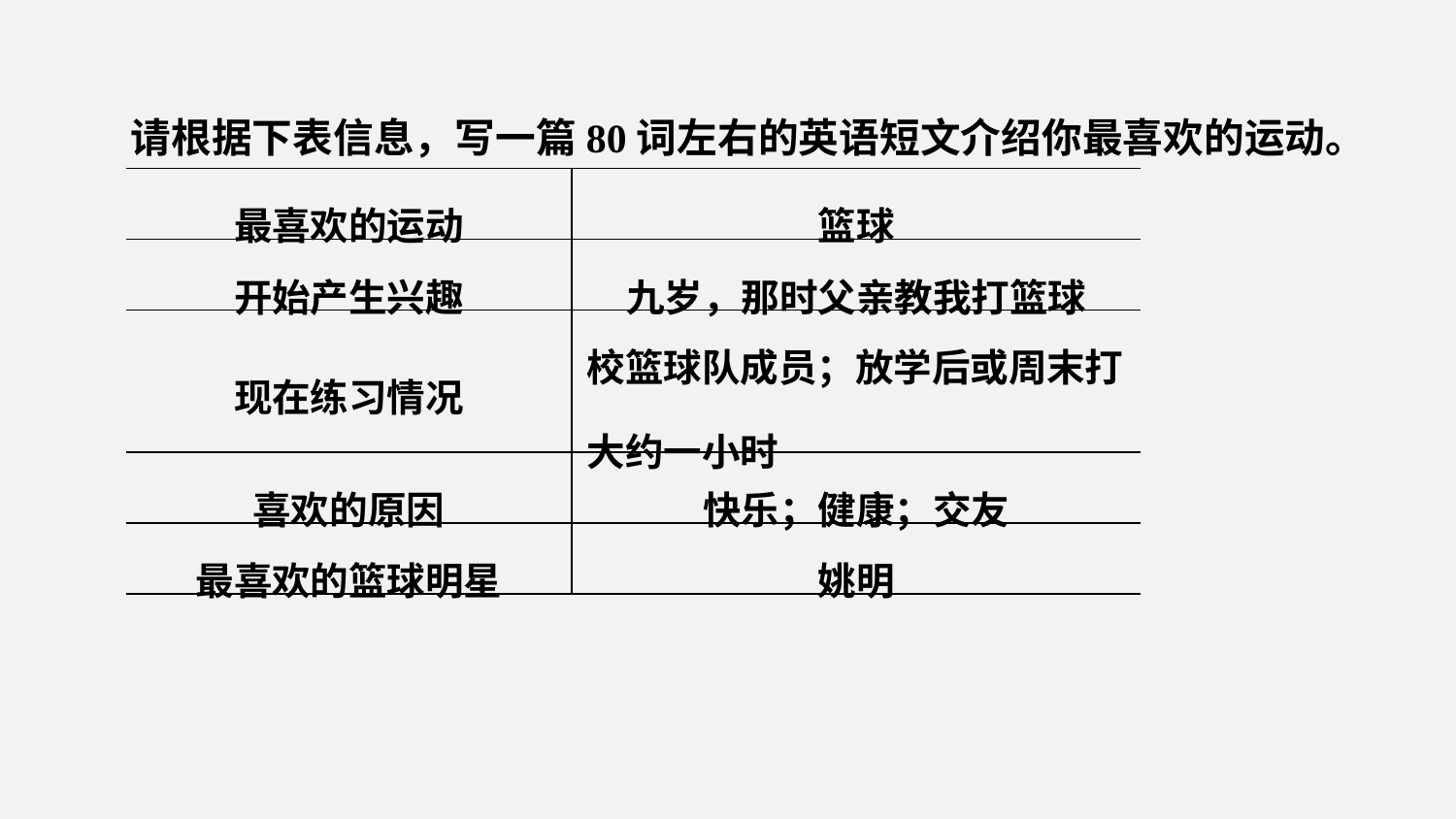

请根据下表信息，写一篇80词左右的英语短文介绍你最喜欢的运动。
| 最喜欢的运动 | 篮球 |
| --- | --- |
| 开始产生兴趣 | 九岁，那时父亲教我打篮球 |
| 现在练习情况 | 校篮球队成员；放学后或周末打大约一小时 |
| 喜欢的原因 | 快乐；健康；交友 |
| 最喜欢的篮球明星 | 姚明 |